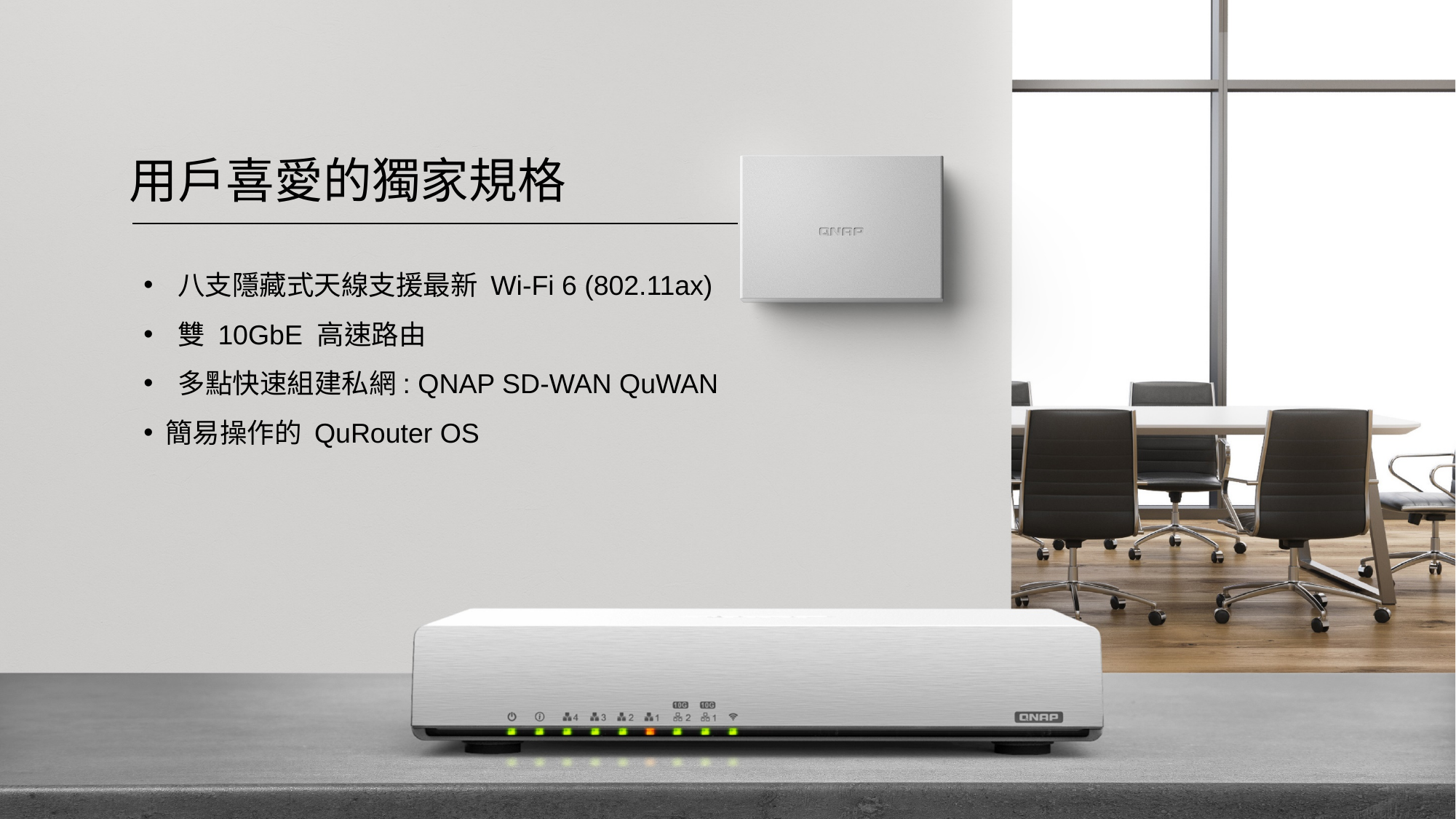

用戶喜愛的獨家規格
八支隱藏式天線支援最新 Wi-Fi 6 (802.11ax)
 雙 10GbE 高速路由
 多點快速組建私網: QNAP SD-WAN QuWAN
簡易操作的 QuRouter OS